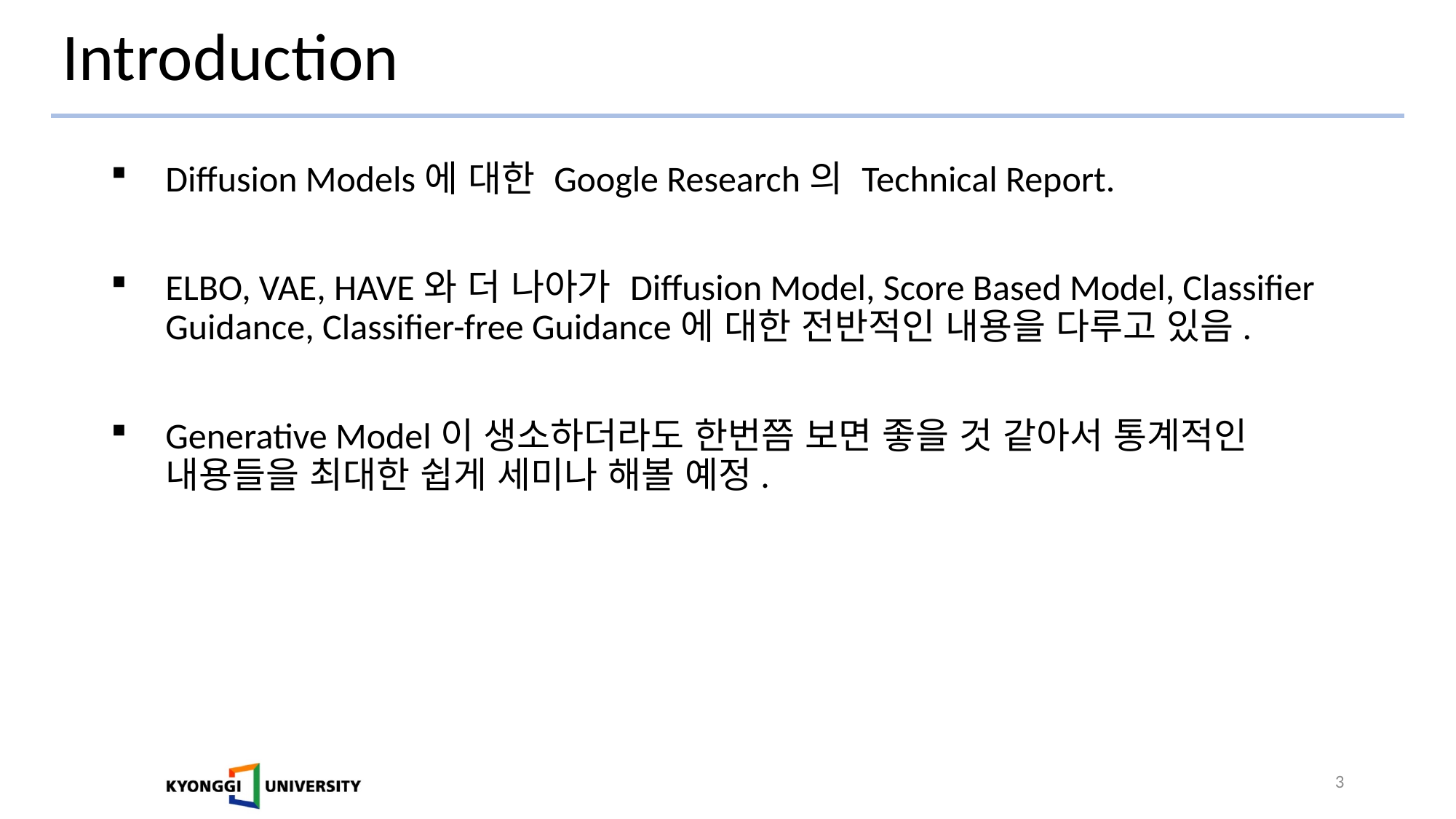

# Introduction
Diffusion Models에 대한 Google Research의 Technical Report.

ELBO, VAE, HAVE와 더 나아가 Diffusion Model, Score Based Model, Classifier Guidance, Classifier-free Guidance에 대한 전반적인 내용을 다루고 있음.

Generative Model이 생소하더라도 한번쯤 보면 좋을 것 같아서 통계적인 내용들을 최대한 쉽게 세미나 해볼 예정.
3